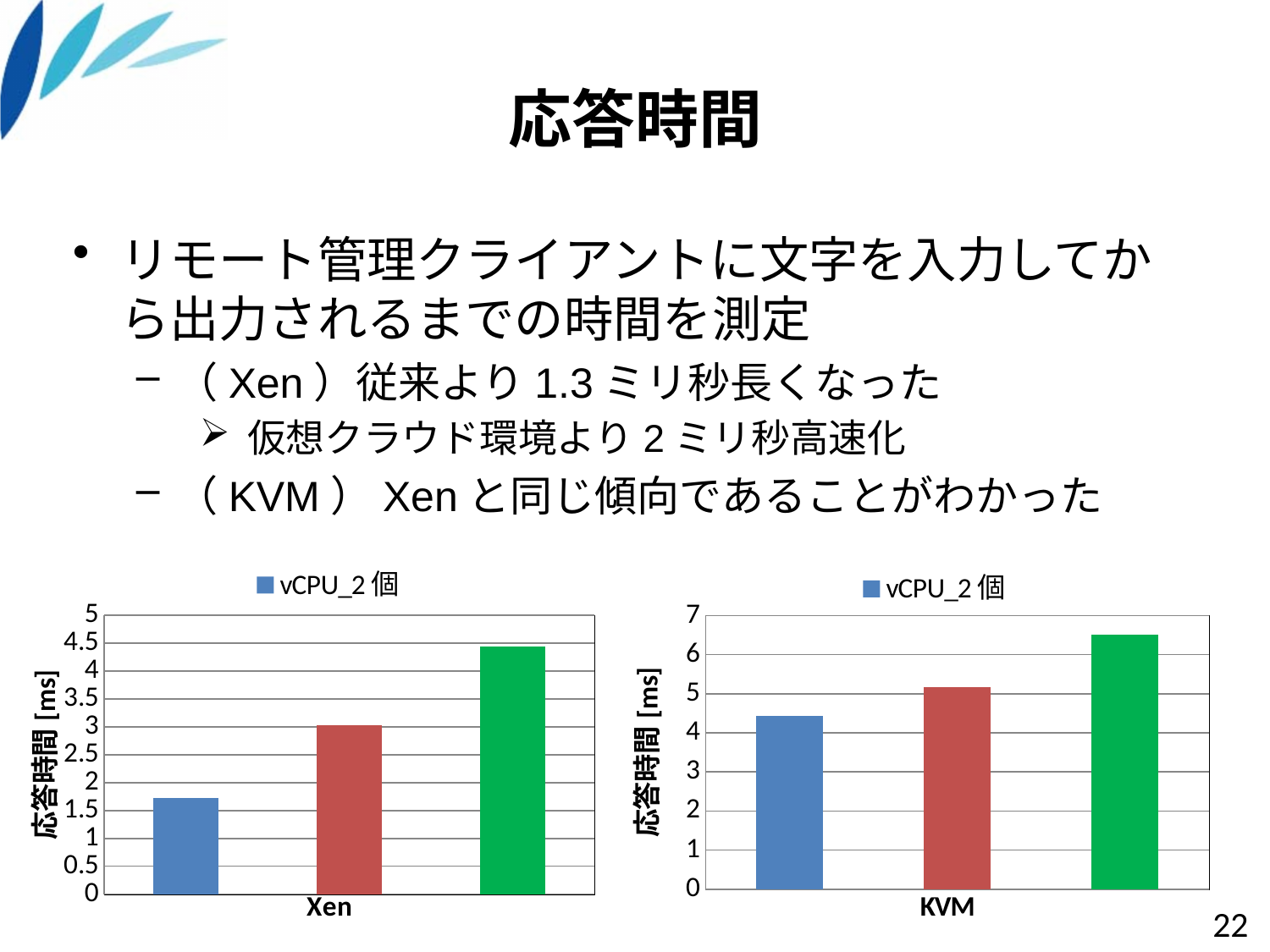

# 応答時間
リモート管理クライアントに文字を入力してから出力されるまでの時間を測定
（Xen）従来より1.3ミリ秒長くなった
仮想クラウド環境より2ミリ秒高速化
（KVM）Xenと同じ傾向であることがわかった

### Chart

| Category |  |
|---|---|
| 従来 | 4.430834433333335 |
| VSBypass | 5.174295066666667 |
| 仮想クラウド環境 | 6.518379966666667 |

### Chart

| Category |  |
|---|---|
| 従来 | 1.7244101 |
| VSBypass | 3.0283133 |
| 仮想クラウド環境 | 4.442953966666668 |
22